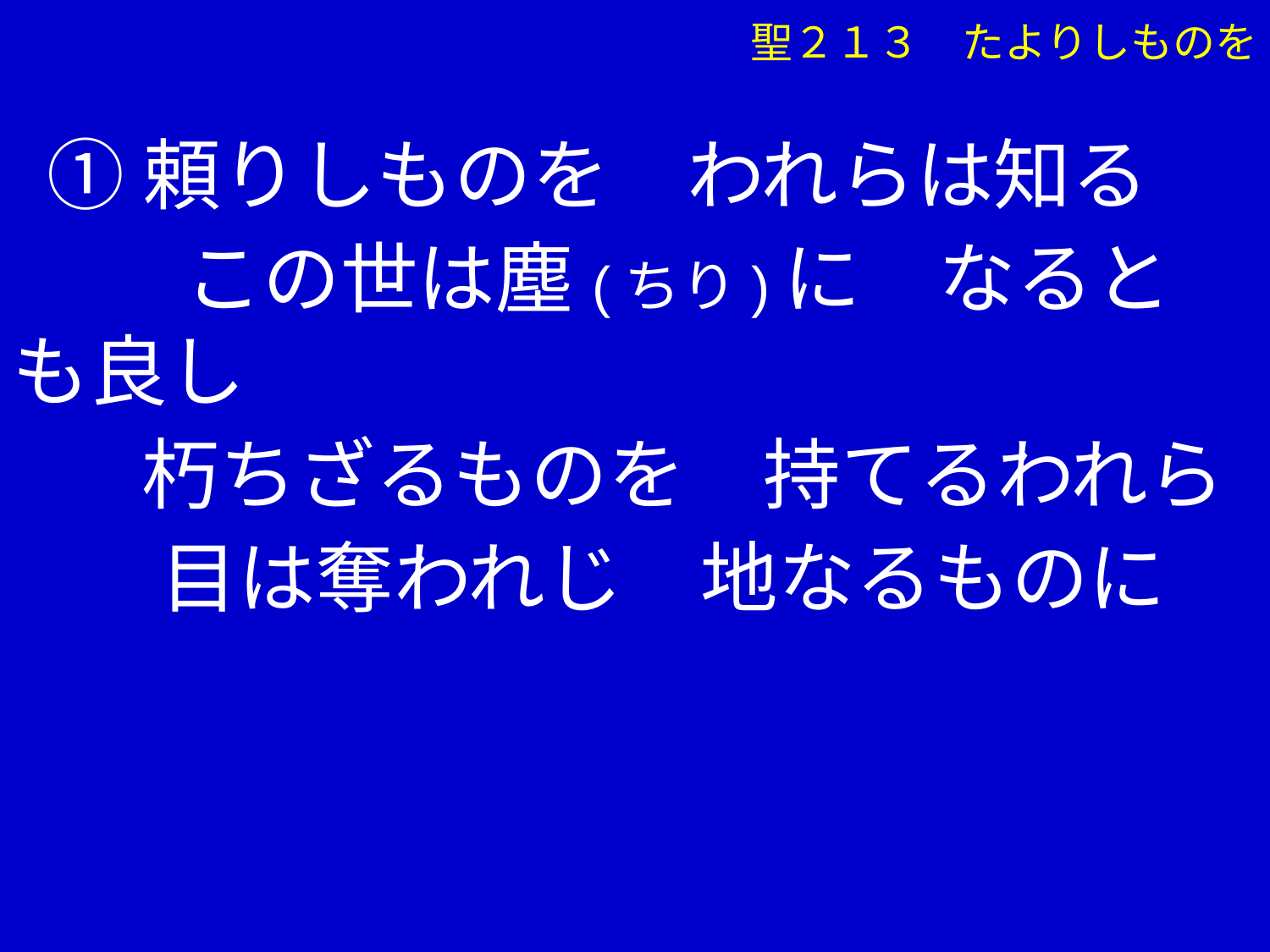

聖２１３　たよりしものを
  ➀頼りしものを　われらは知る
　　 この世は塵(ちり)に　なるとも良し
　   朽ちざるものを　持てるわれら
  　 目は奪われじ　地なるものに